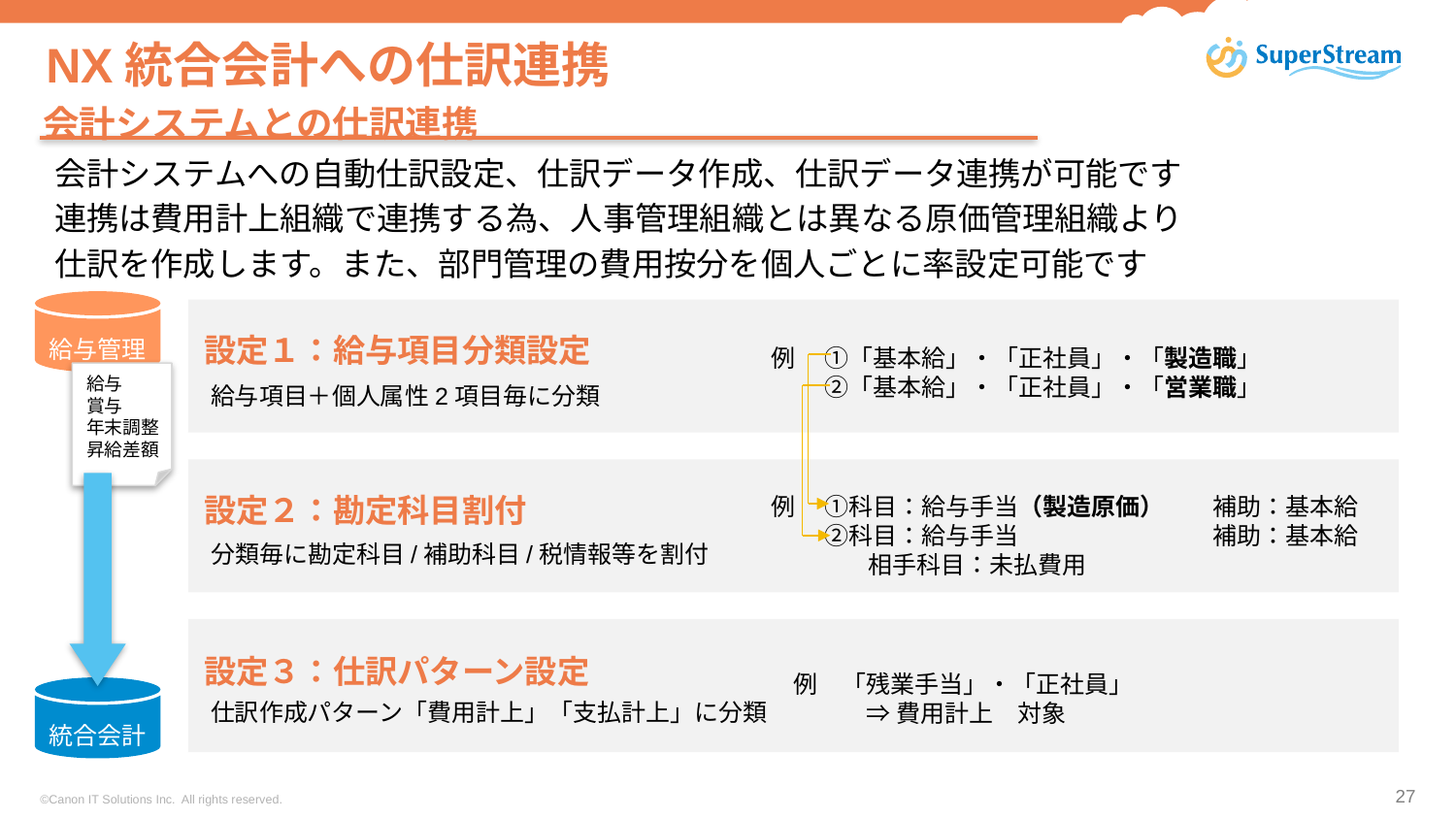

# NX統合会計への仕訳連携
会計システムとの仕訳連携
会計システムへの自動仕訳設定、仕訳データ作成、仕訳データ連携が可能です
連携は費用計上組織で連携する為、人事管理組織とは異なる原価管理組織より
仕訳を作成します。また、部門管理の費用按分を個人ごとに率設定可能です

設定１：給与項目分類設定
給与管理
例　 ①「基本給」・「正社員」・「製造職」
　　 ②「基本給」・「正社員」・「営業職」
給与
賞与
年末調整
昇給差額
給与項目＋個人属性2項目毎に分類

設定２：勘定科目割付

例 　①科目：給与手当（製造原価）　　補助：基本給
　　 ②科目：給与手当　　　　　　　　補助：基本給
　　　　相手科目：未払費用
分類毎に勘定科目/補助科目/税情報等を割付

設定３：仕訳パターン設定

例　「残業手当」・「正社員」
　　　⇒ 費用計上　対象

仕訳作成パターン「費用計上」「支払計上」に分類
統合会計
©Canon IT Solutions Inc.  All rights reserved.
27